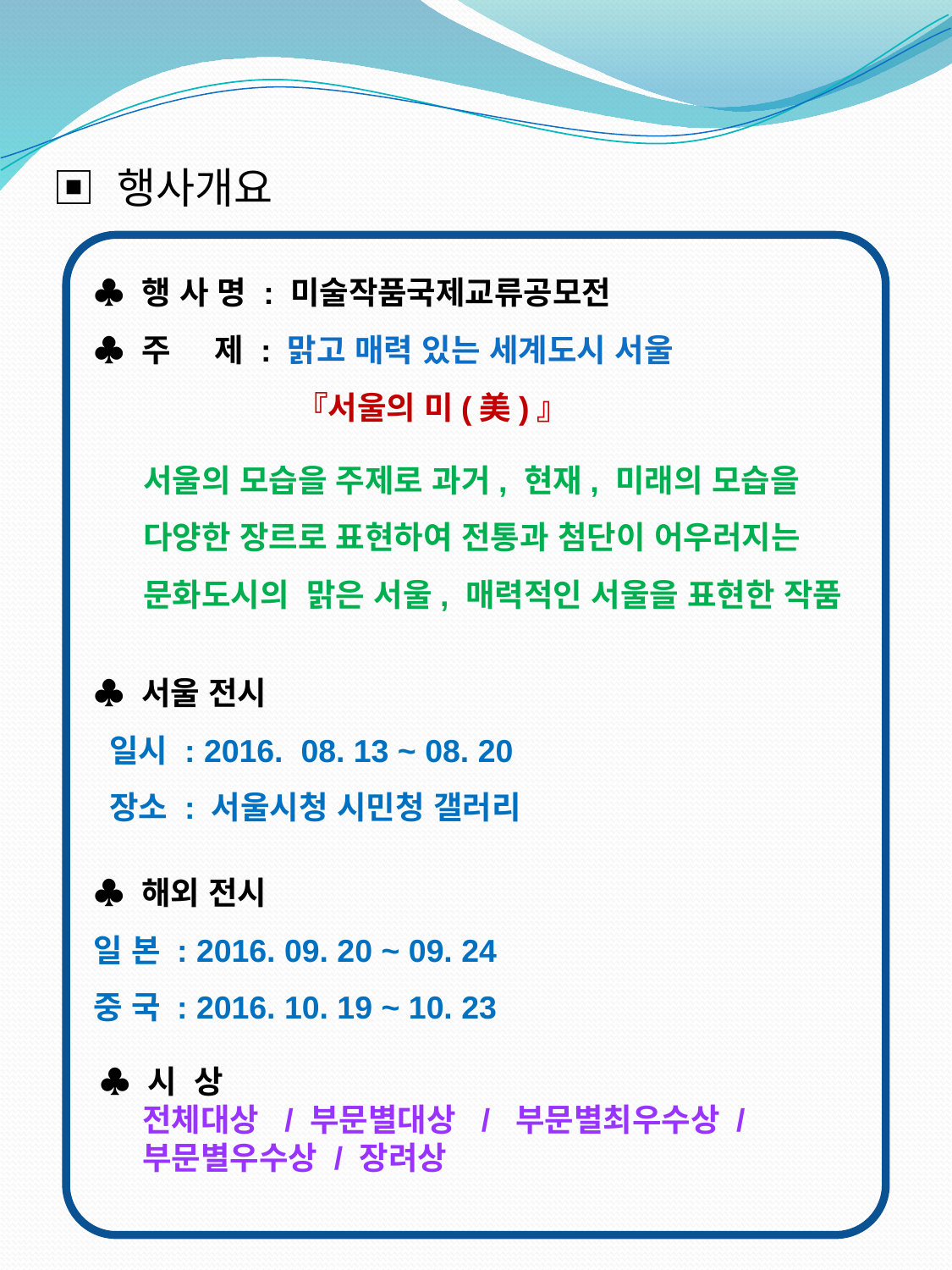

▣ 행사개요

♣ 행 사 명 : 미술작품국제교류공모전
♣ 주     제 : 맑고 매력 있는 세계도시 서울
                      『서울의 미(美)』

♣ 서울 전시
 일시 : 2016.  08. 13 ~ 08. 20
 장소 : 서울시청 시민청 갤러리

♣ 해외 전시
일 본 : 2016. 09. 20 ~ 09. 24
중 국 : 2016. 10. 19 ~ 10. 23

   서울의 모습을 주제로 과거, 현재, 미래의 모습을
   다양한 장르로 표현하여 전통과 첨단이 어우러지는
   문화도시의  맑은 서울, 매력적인 서울을 표현한 작품
♣ 시  상
    전체대상  / 부문별대상  /  부문별최우수상 /
    부문별우수상 / 장려상